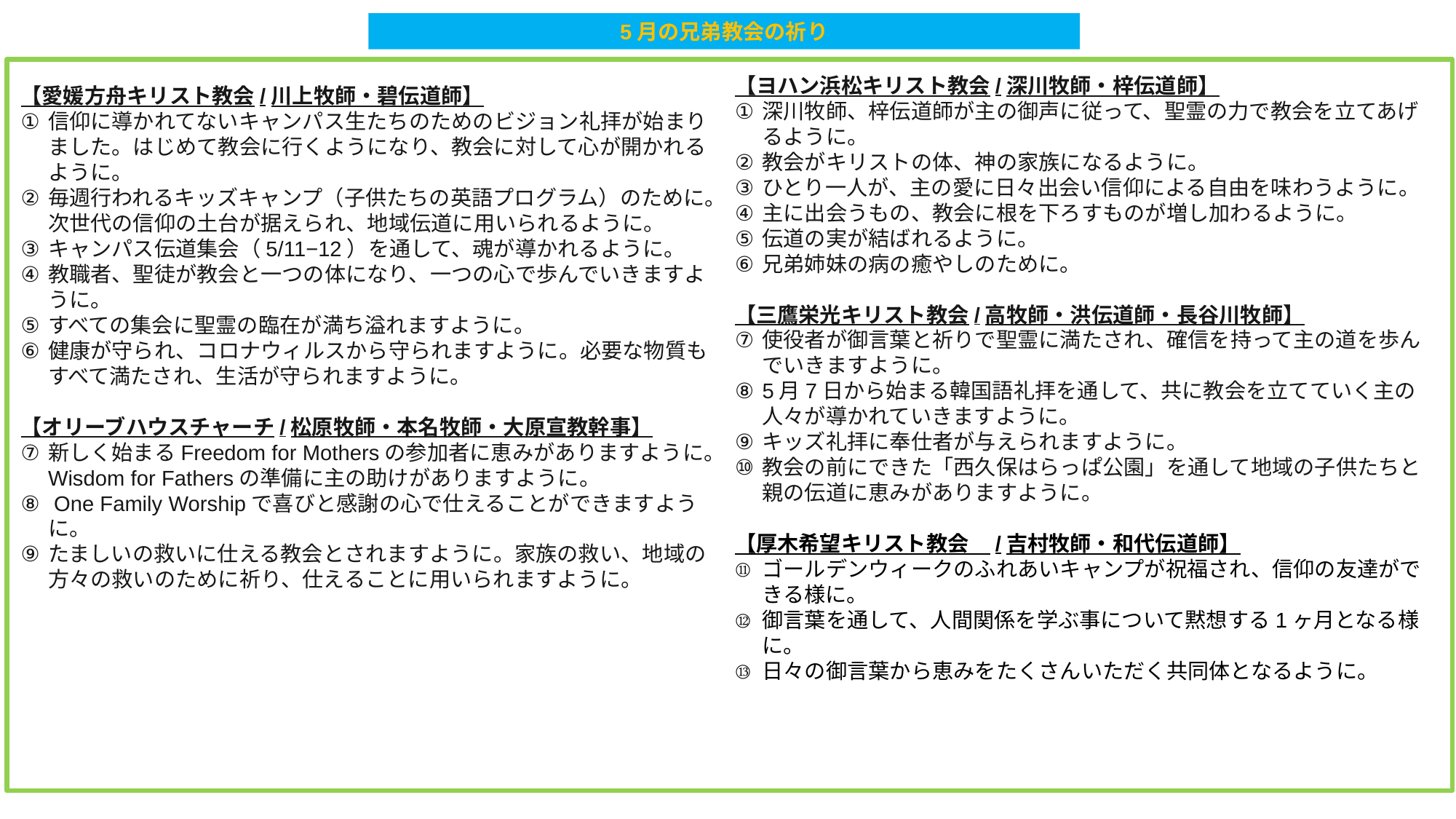

5月の兄弟教会の祈り

【ヨハン浜松キリスト教会/深川牧師・梓伝道師】
深川牧師、梓伝道師が主の御声に従って、聖霊の力で教会を立てあげるように。
教会がキリストの体、神の家族になるように。
ひとり一人が、主の愛に日々出会い信仰による自由を味わうように。
主に出会うもの、教会に根を下ろすものが増し加わるように。
伝道の実が結ばれるように。
兄弟姉妹の病の癒やしのために。

【三鷹栄光キリスト教会/高牧師・洪伝道師・長谷川牧師】
使役者が御言葉と祈りで聖霊に満たされ、確信を持って主の道を歩んでいきますように。
5月7日から始まる韓国語礼拝を通して、共に教会を立てていく主の人々が導かれていきますように。
キッズ礼拝に奉仕者が与えられますように。
教会の前にできた「西久保はらっぱ公園」を通して地域の子供たちと親の伝道に恵みがありますように。

【厚木希望キリスト教会　/吉村牧師・和代伝道師】
ゴールデンウィークのふれあいキャンプが祝福され、信仰の友達ができる様に。
御言葉を通して、人間関係を学ぶ事について黙想する1ヶ月となる様に。
日々の御言葉から恵みをたくさんいただく共同体となるように。
【愛媛方舟キリスト教会/川上牧師・碧伝道師】
信仰に導かれてないキャンパス生たちのためのビジョン礼拝が始まりました。はじめて教会に行くようになり、教会に対して心が開かれるように。
毎週行われるキッズキャンプ（子供たちの英語プログラム）のために。次世代の信仰の土台が据えられ、地域伝道に用いられるように。
キャンパス伝道集会（5/11−12）を通して、魂が導かれるように。
教職者、聖徒が教会と一つの体になり、一つの心で歩んでいきますように。
すべての集会に聖霊の臨在が満ち溢れますように。
健康が守られ、コロナウィルスから守られますように。必要な物質もすべて満たされ、生活が守られますように。

【オリーブハウスチャーチ/松原牧師・本名牧師・大原宣教幹事】
新しく始まるFreedom for Mothersの参加者に恵みがありますように。Wisdom for Fathersの準備に主の助けがありますように。
 One Family Worshipで喜びと感謝の心で仕えることができますように。
たましいの救いに仕える教会とされますように。家族の救い、地域の方々の救いのために祈り、仕えることに用いられますように。